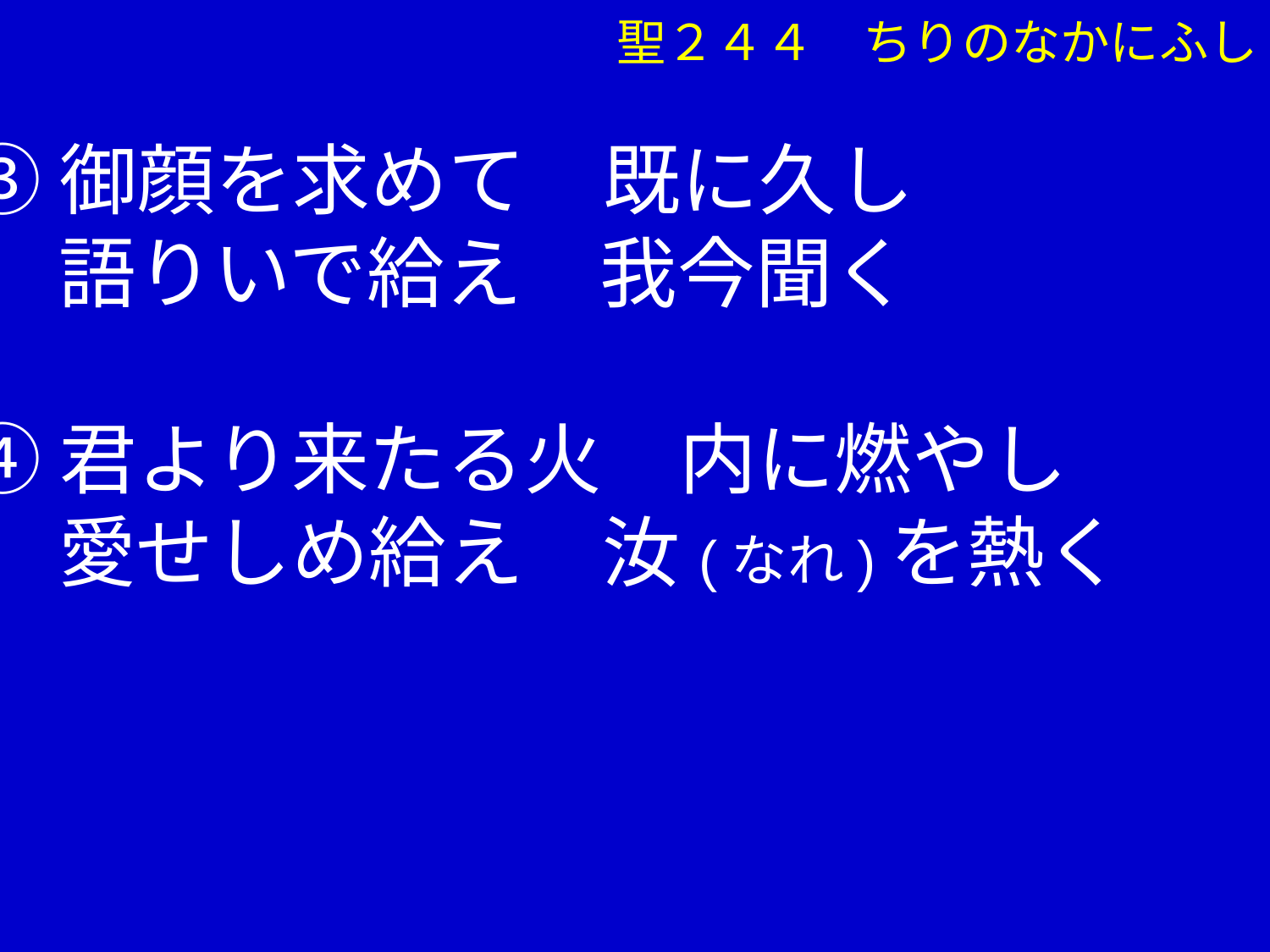

聖２４４　ちりのなかにふし
③御顔を求めて　既に久し
　 語りいで給え　我今聞く

④君より来たる火　内に燃やし
　 愛せしめ給え　汝(なれ)を熱く